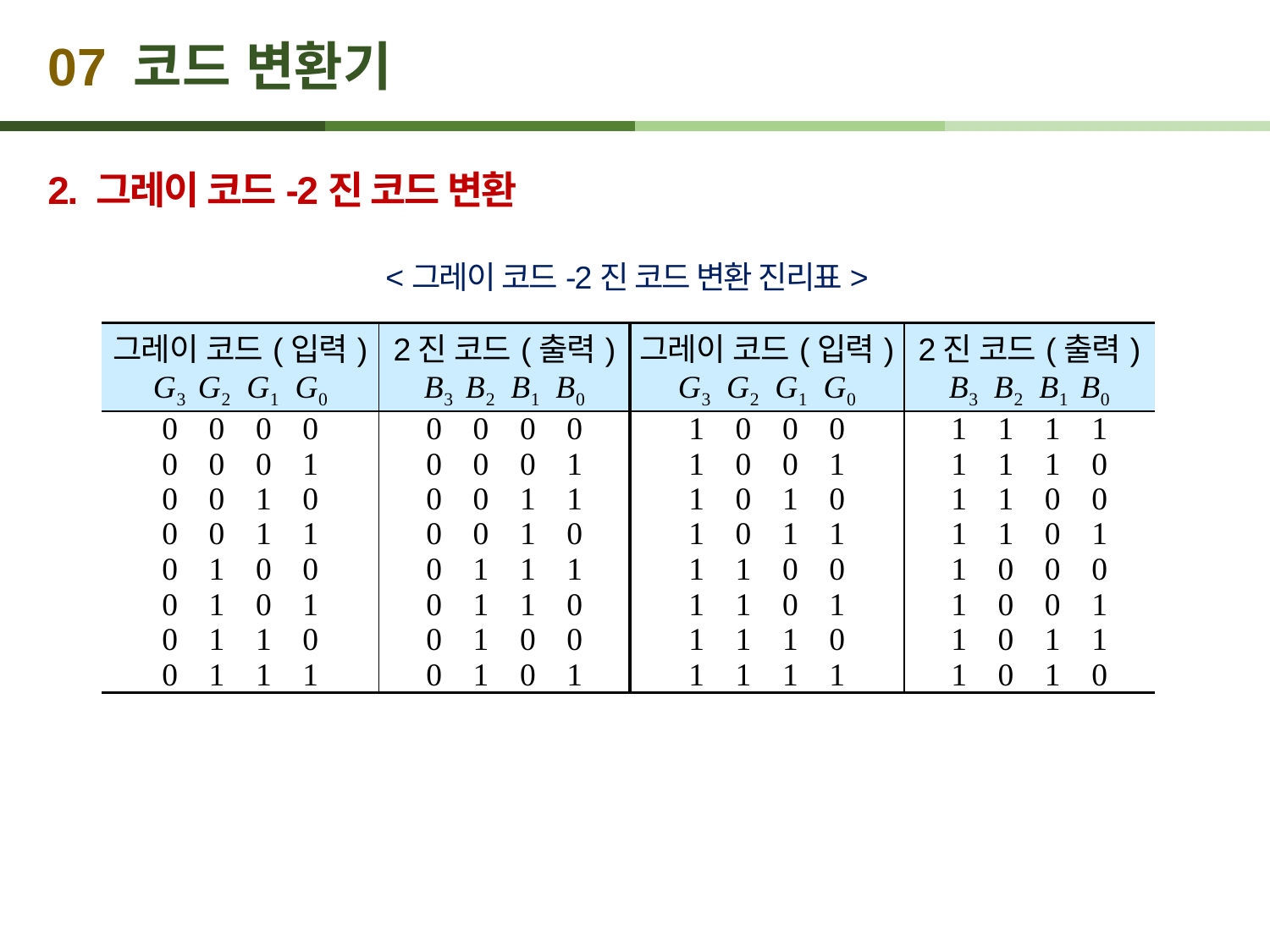

# 07 코드 변환기
2. 그레이 코드-2진 코드 변환

<그레이 코드-2진 코드 변환 진리표>
| 그레이 코드(입력) G3 G2 G1 G0 | 2진 코드(출력) B3 B2 B1 B0 | 그레이 코드(입력) G3 G2 G1 G0 | 2진 코드(출력) B3 B2 B1 B0 |
| --- | --- | --- | --- |
| 0 0 0 0 0 0 0 1 0 0 1 0 0 0 1 1 0 1 0 0 0 1 0 1 0 1 1 0 0 1 1 1 | 0 0 0 0 0 0 0 1 0 0 1 1 0 0 1 0 0 1 1 1 0 1 1 0 0 1 0 0 0 1 0 1 | 1 0 0 0 1 0 0 1 1 0 1 0 1 0 1 1 1 1 0 0 1 1 0 1 1 1 1 0 1 1 1 1 | 1 1 1 1 1 1 1 0 1 1 0 0 1 1 0 1 1 0 0 0 1 0 0 1 1 0 1 1 1 0 1 0 |